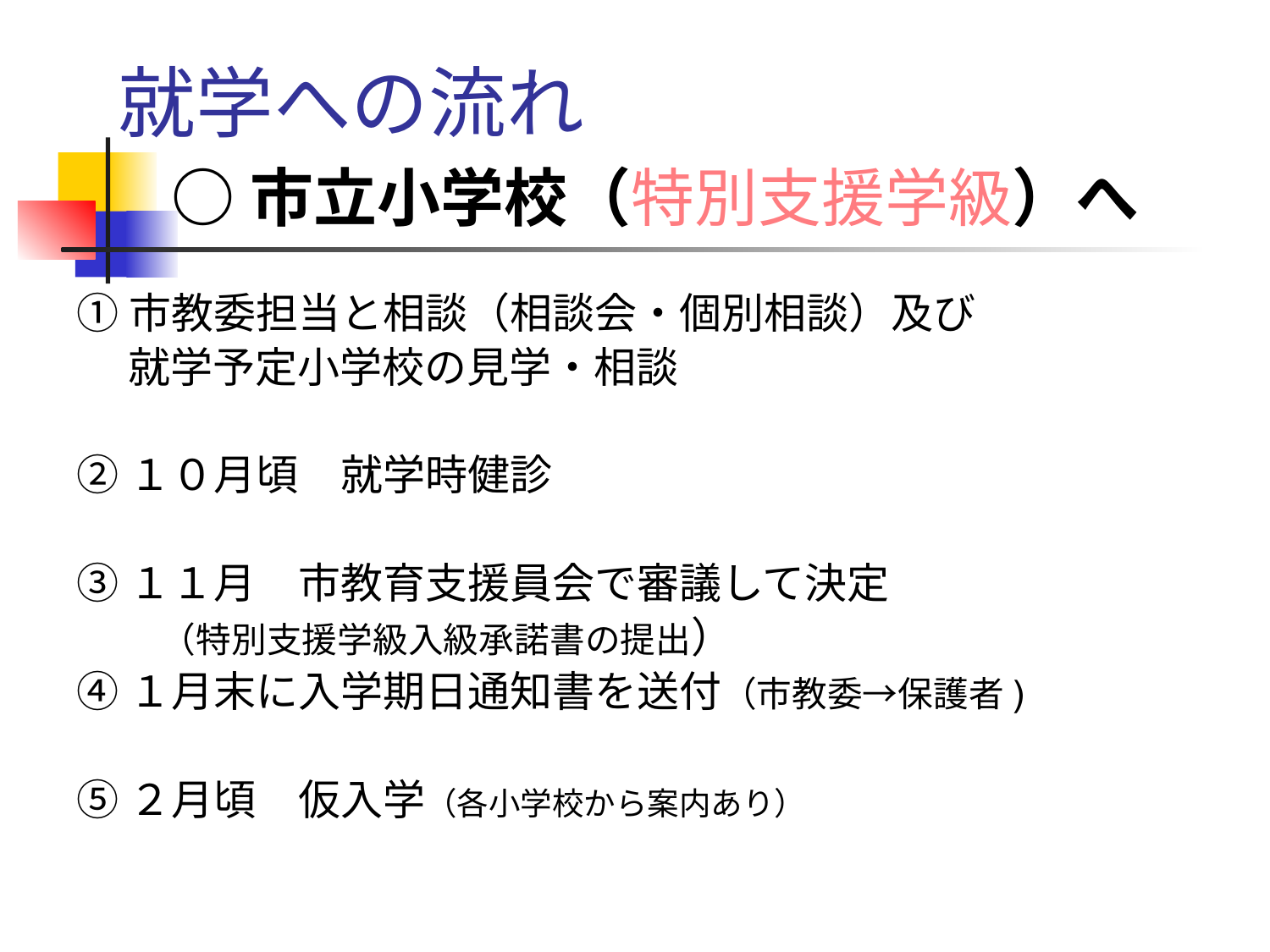

就学への流れ
○市立小学校（特別支援学級）へ
①市教委担当と相談（相談会・個別相談）及び
　 就学予定小学校の見学・相談

②１０月頃　就学時健診

③１１月　市教育支援員会で審議して決定
　　（特別支援学級入級承諾書の提出）
④１月末に入学期日通知書を送付（市教委→保護者)

⑤２月頃　仮入学（各小学校から案内あり）